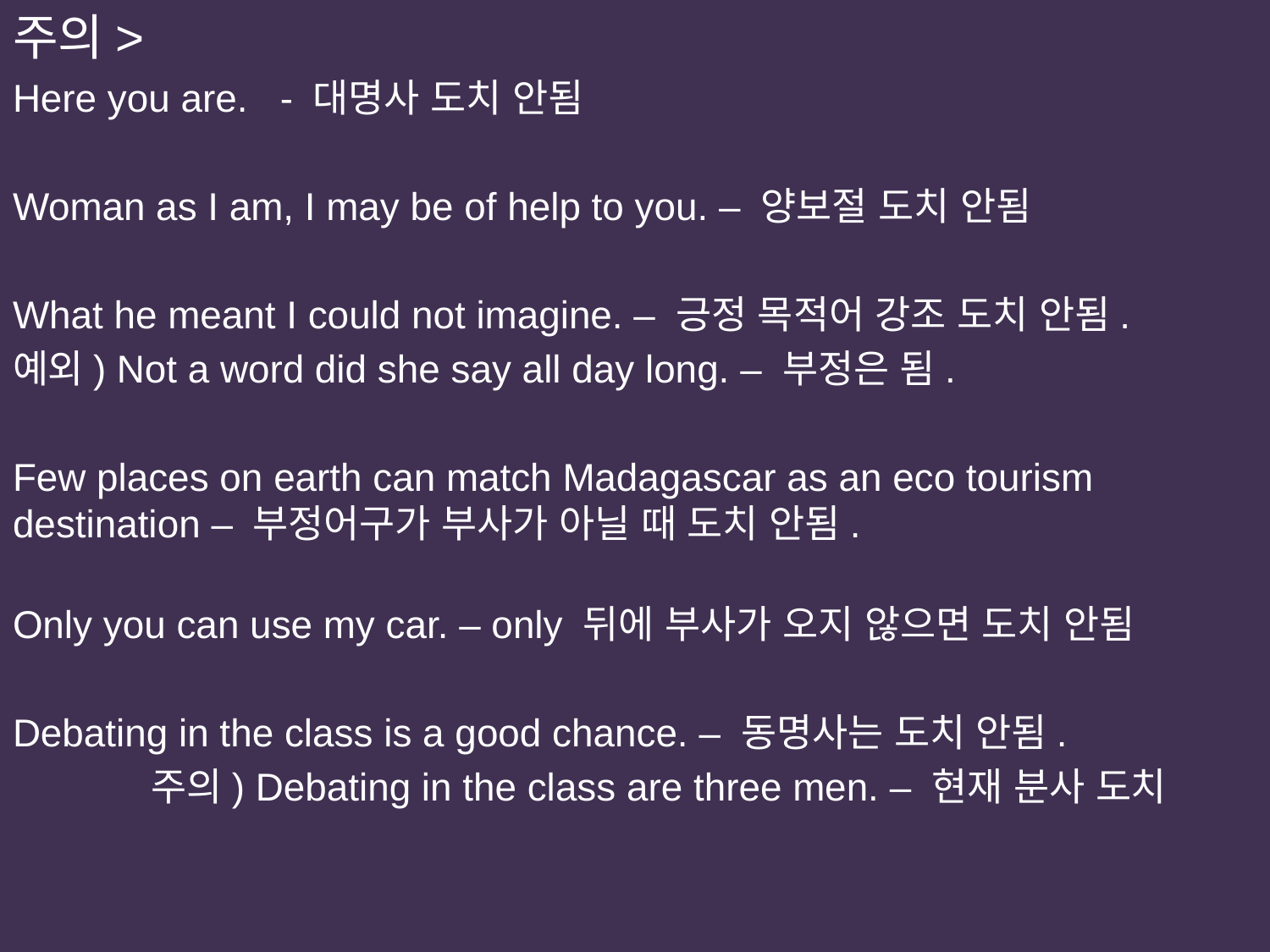

주의>
Here you are.   - 대명사 도치 안됨

Woman as I am, I may be of help to you. – 양보절 도치 안됨

What he meant I could not imagine. – 긍정 목적어 강조 도치 안됨.
예외) Not a word did she say all day long. – 부정은 됨.

Few places on earth can match Madagascar as an eco tourism destination – 부정어구가 부사가 아닐 때 도치 안됨.
Only you can use my car. – only 뒤에 부사가 오지 않으면 도치 안됨

Debating in the class is a good chance. – 동명사는 도치 안됨.
            주의) Debating in the class are three men. – 현재 분사 도치

#